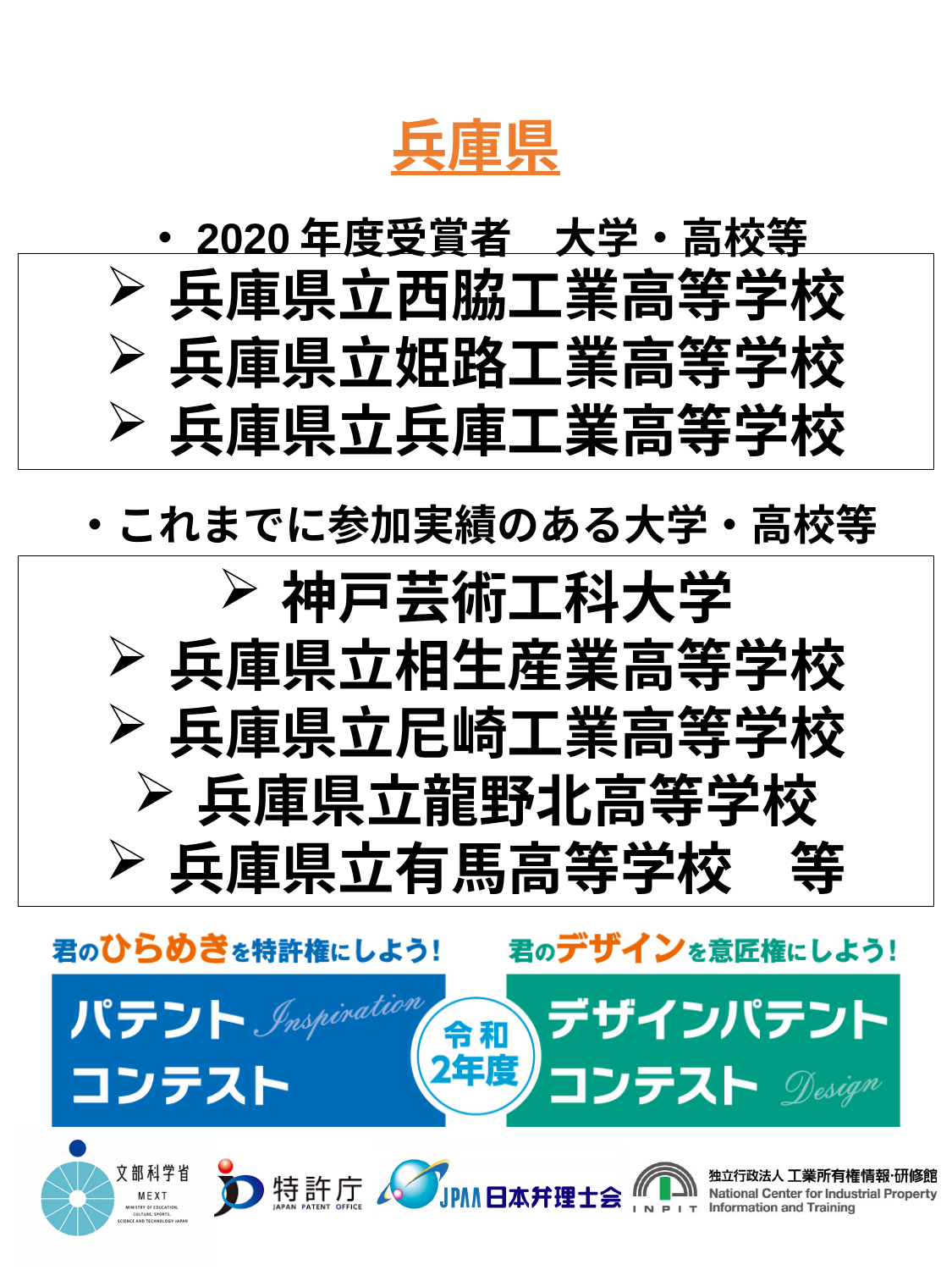

兵庫県
・2020年度受賞者　大学・高校等
兵庫県立西脇工業高等学校
兵庫県立姫路工業高等学校
兵庫県立兵庫工業高等学校
・これまでに参加実績のある大学・高校等
神戸芸術工科大学
兵庫県立相生産業高等学校
兵庫県立尼崎工業高等学校
兵庫県立龍野北高等学校
兵庫県立有馬高等学校　等